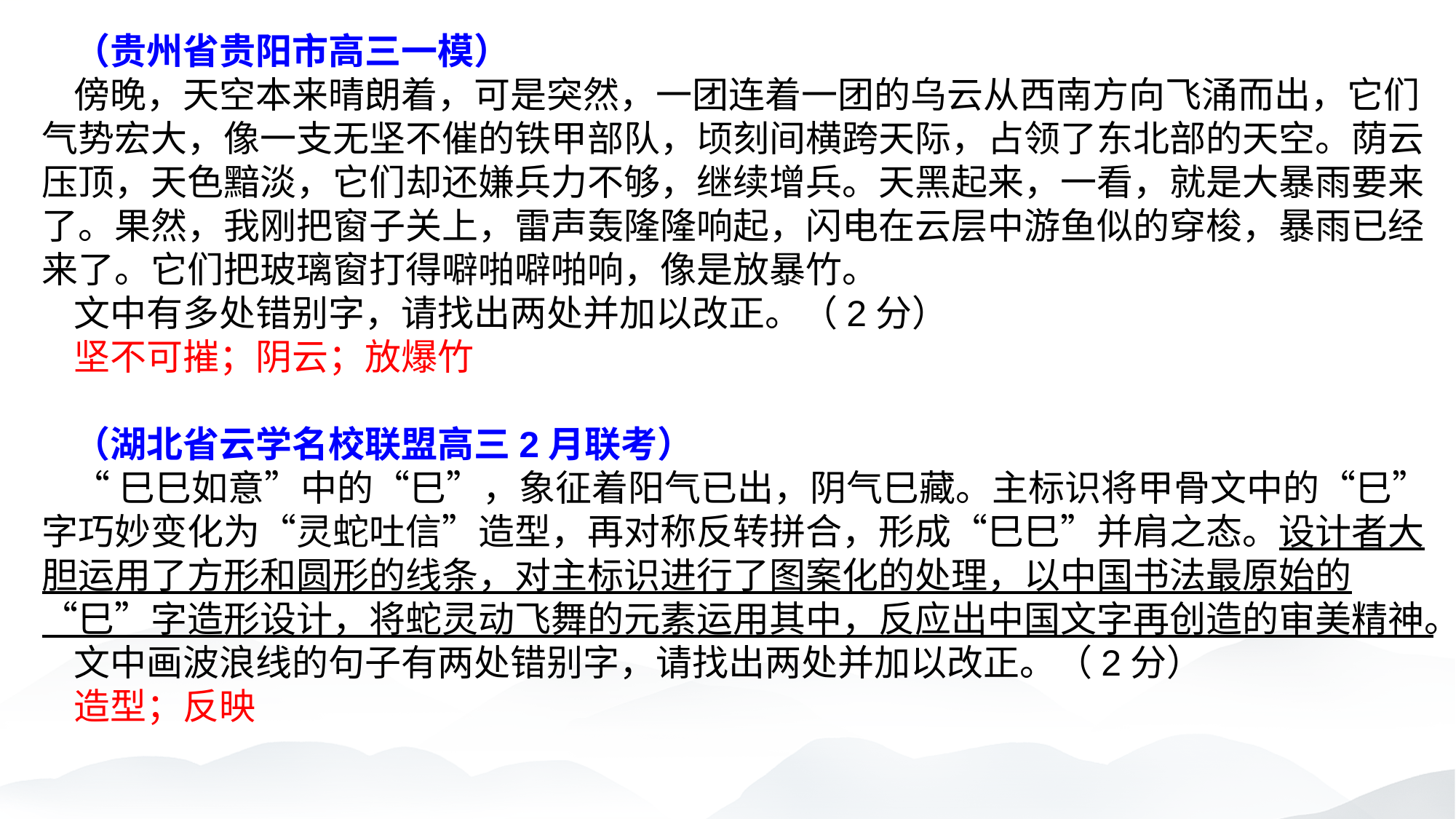

（贵州省贵阳市高三一模）
傍晚，天空本来晴朗着，可是突然，一团连着一团的乌云从西南方向飞涌而出，它们气势宏大，像一支无坚不催的铁甲部队，顷刻间横跨天际，占领了东北部的天空。荫云压顶，天色黯淡，它们却还嫌兵力不够，继续增兵。天黑起来，一看，就是大暴雨要来了。果然，我刚把窗子关上，雷声轰隆隆响起，闪电在云层中游鱼似的穿梭，暴雨已经来了。它们把玻璃窗打得噼啪噼啪响，像是放暴竹。
文中有多处错别字，请找出两处并加以改正。（2分）
坚不可摧；阴云；放爆竹

（湖北省云学名校联盟高三2月联考）
“巳巳如意”中的“巳”，象征着阳气已出，阴气巳藏。主标识将甲骨文中的“巳”字巧妙变化为“灵蛇吐信”造型，再对称反转拼合，形成“巳巳”并肩之态。设计者大胆运用了方形和圆形的线条，对主标识进行了图案化的处理，以中国书法最原始的“巳”字造形设计，将蛇灵动飞舞的元素运用其中，反应出中国文字再创造的审美精神。
文中画波浪线的句子有两处错别字，请找出两处并加以改正。（2分）
造型；反映